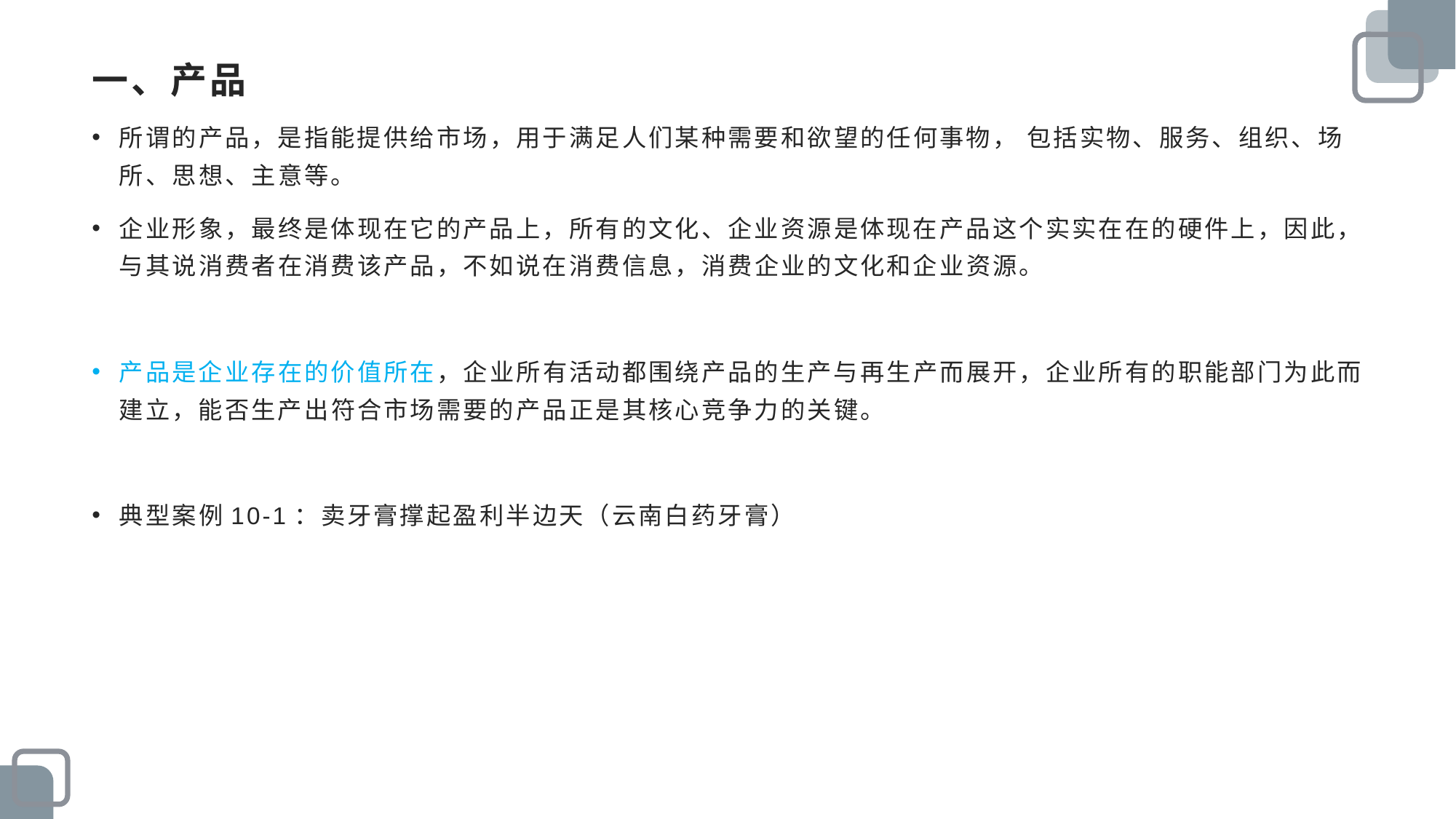

# 一、产品
所谓的产品，是指能提供给市场，用于满足人们某种需要和欲望的任何事物， 包括实物、服务、组织、场所、思想、主意等。
企业形象，最终是体现在它的产品上，所有的文化、企业资源是体现在产品这个实实在在的硬件上，因此，与其说消费者在消费该产品，不如说在消费信息，消费企业的文化和企业资源。

产品是企业存在的价值所在，企业所有活动都围绕产品的生产与再生产而展开，企业所有的职能部门为此而建立，能否生产出符合市场需要的产品正是其核心竞争力的关键。

典型案例10-1：卖牙膏撑起盈利半边天（云南白药牙膏）